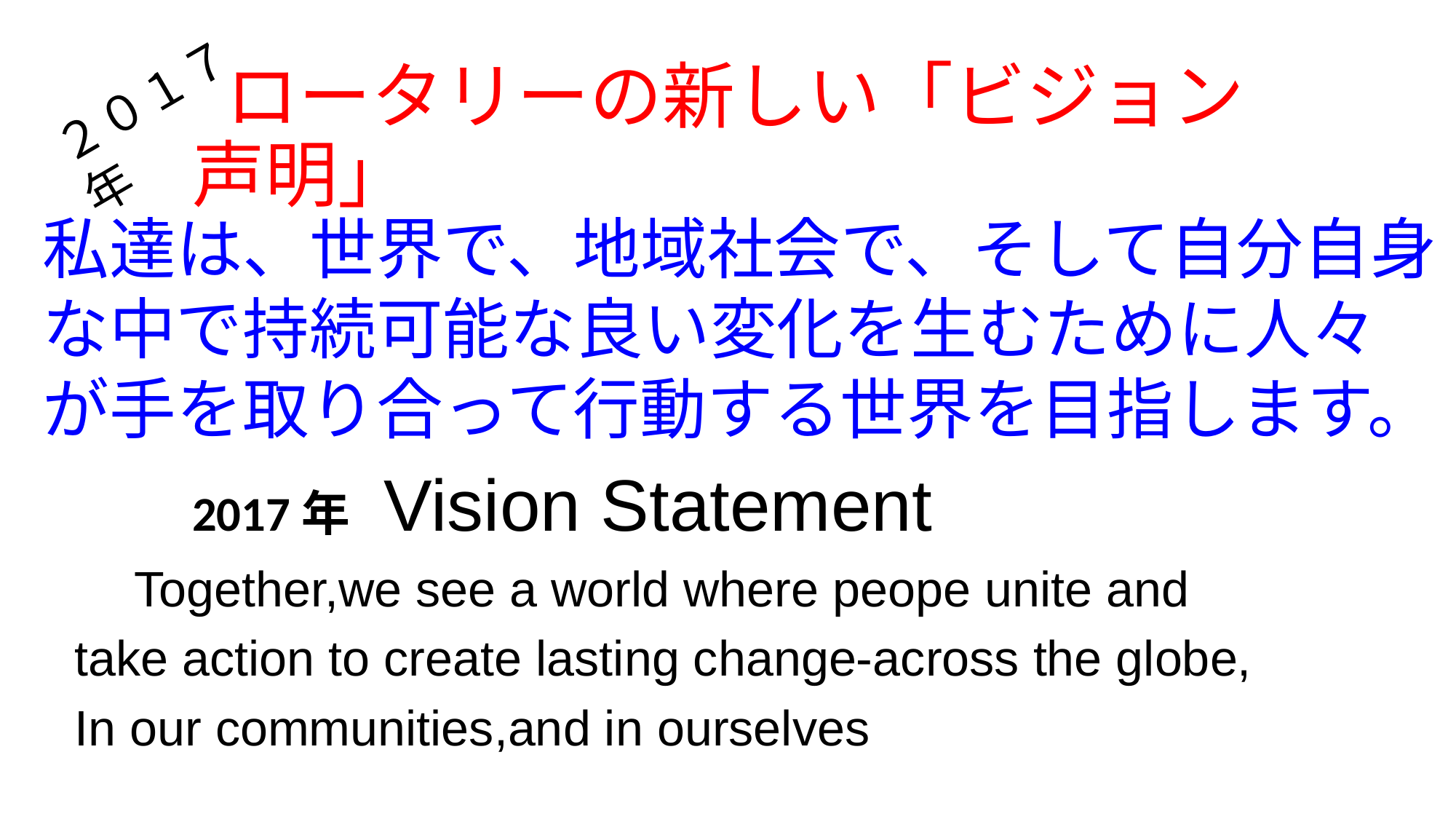

２０１７年
# ロータリーの新しい「ビジョン声明」

私達は、世界で、地域社会で、そして自分自身な中で持続可能な良い変化を生むために人々が手を取り合って行動する世界を目指します。
Vision Statement
2017年
　Together,we see a world where peope unite and
take action to create lasting change-across the globe,
In our communities,and in ourselves